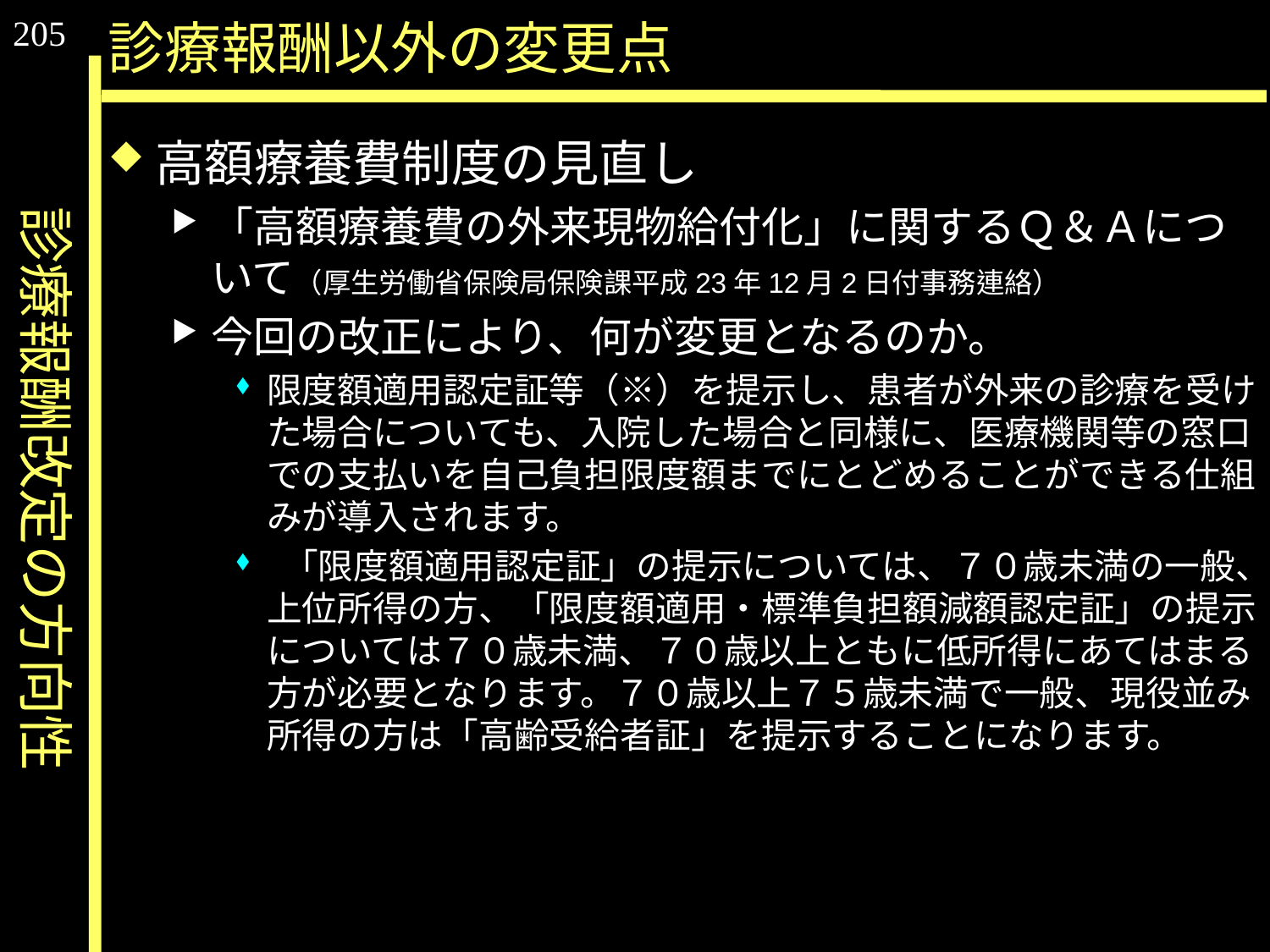

205
# 診療報酬以外の変更点

診療報酬改定の方向性
高額療養費制度の見直し
「高額療養費の外来現物給付化」に関するＱ＆Ａについて（厚生労働省保険局保険課平成23年12月2日付事務連絡）
今回の改正により、何が変更となるのか。
限度額適用認定証等（※）を提示し、患者が外来の診療を受けた場合についても、入院した場合と同様に、医療機関等の窓口での支払いを自己負担限度額までにとどめることができる仕組みが導入されます。
 「限度額適用認定証」の提示については、７０歳未満の一般、上位所得の方、「限度額適用・標準負担額減額認定証」の提示については７０歳未満、７０歳以上ともに低所得にあてはまる方が必要となります。７０歳以上７５歳未満で一般、現役並み所得の方は「高齢受給者証」を提示することになります。